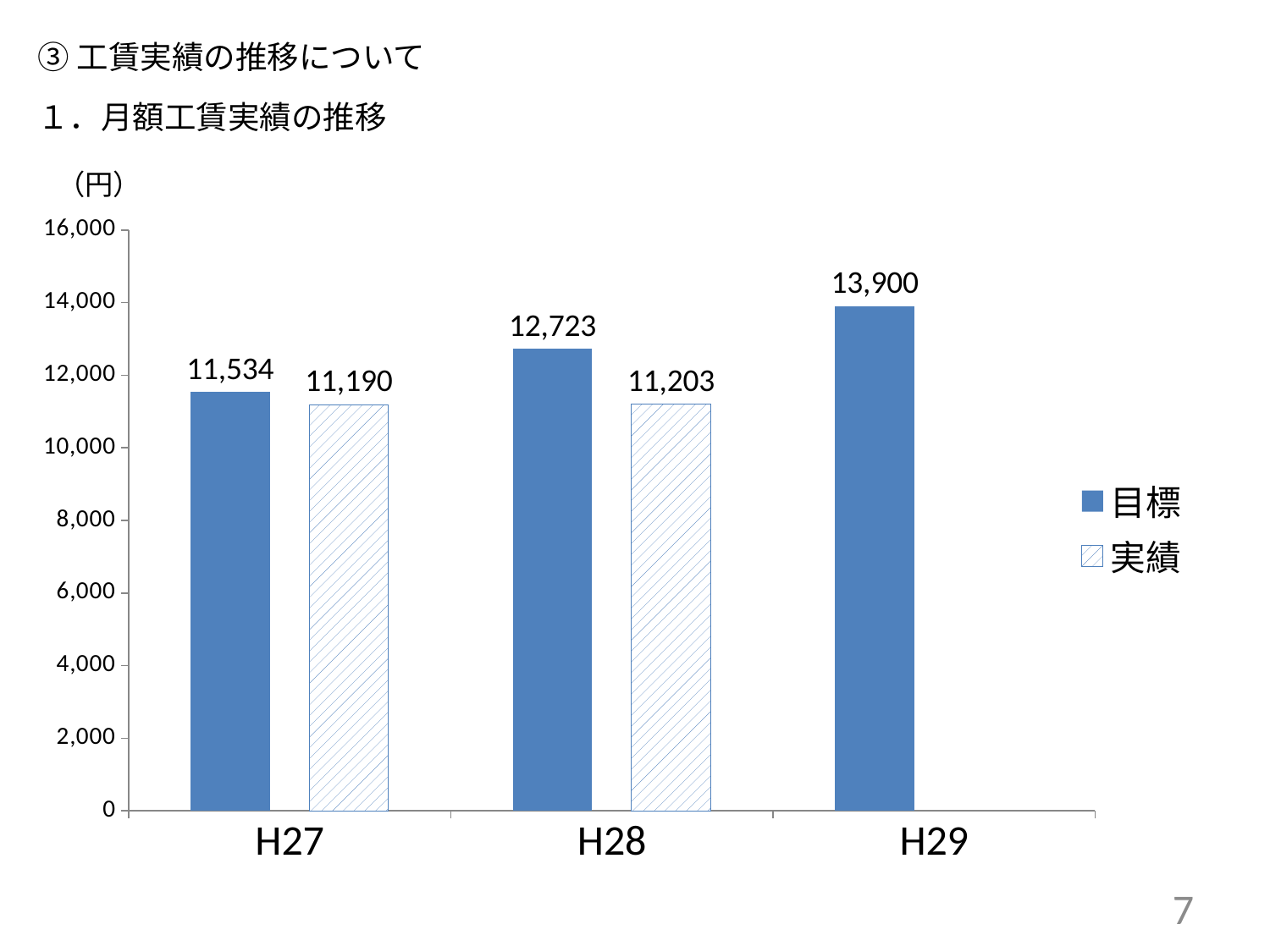

③工賃実績の推移について
１．月額工賃実績の推移

### Chart

| Category | 目標 | 実績 |
|---|---|---|
| H27 | 11534.0 | 11190.0 |
| H28 | 12723.0 | 11203.0 |
| H29 | 13900.0 | None |
7